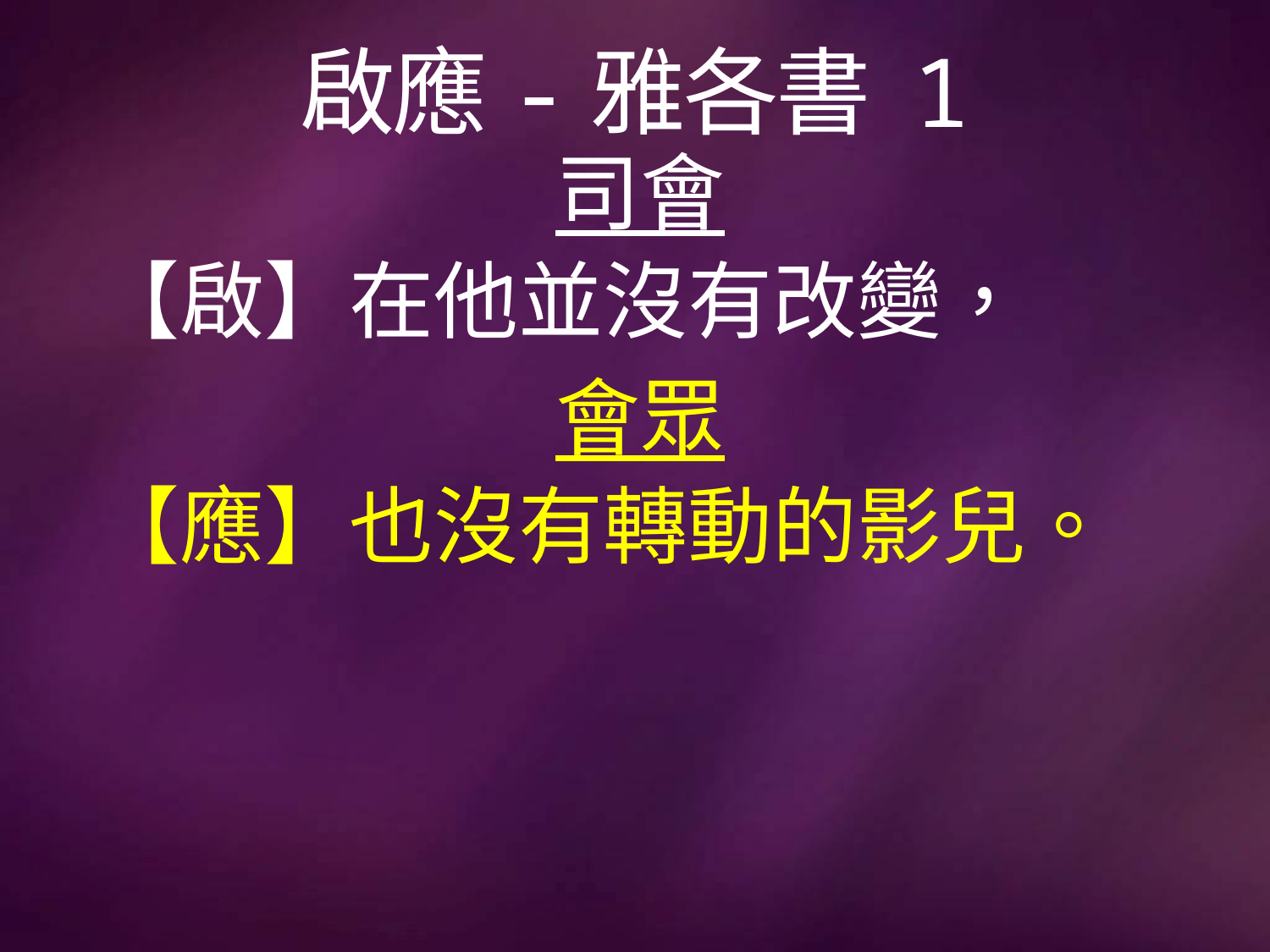

# 啟應-雅各書 1
司會
【啟】在他並沒有改變，

會眾
【應】也沒有轉動的影兒。